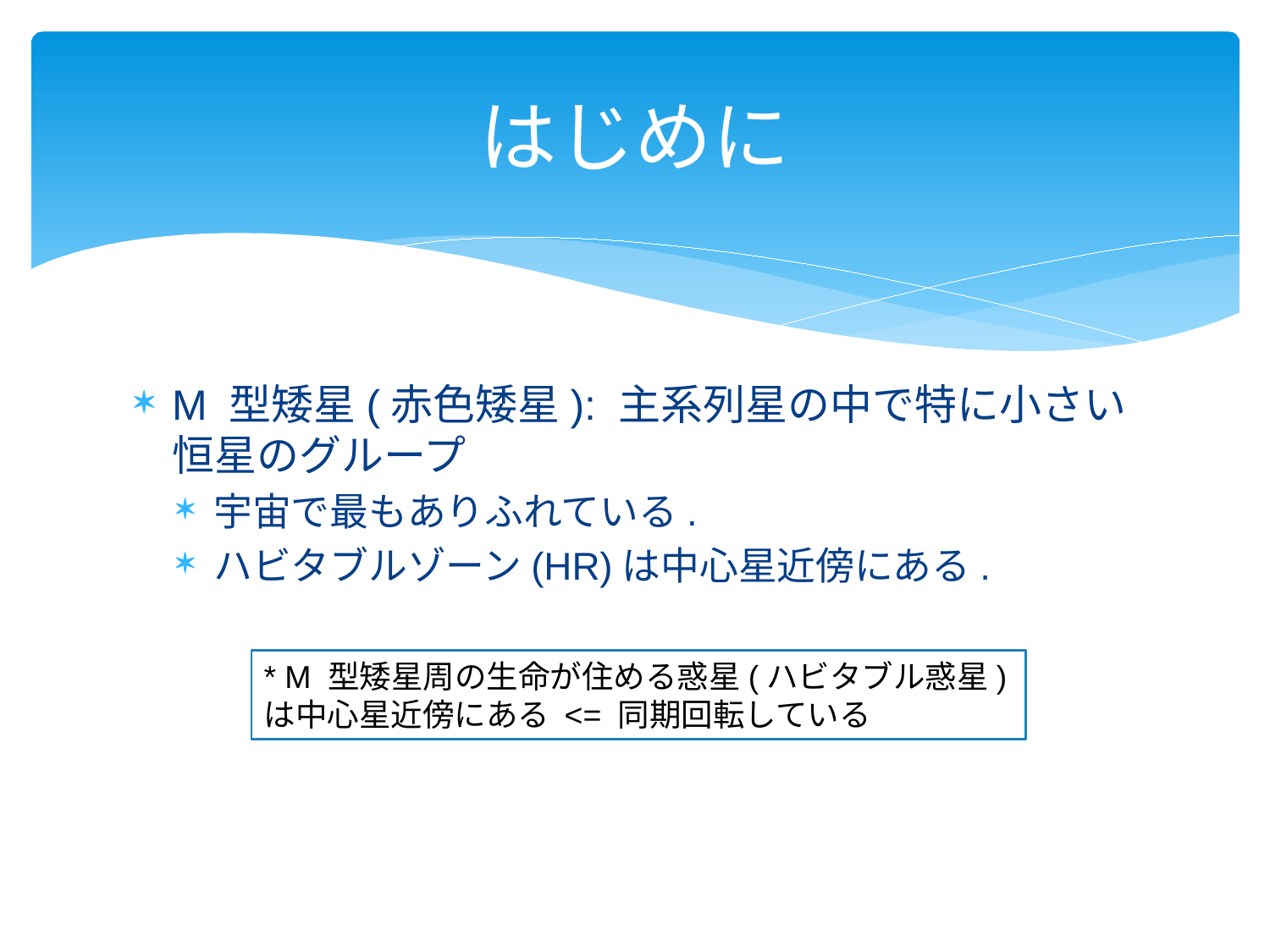

# はじめに
M 型矮星(赤色矮星): 主系列星の中で特に小さい恒星のグループ
宇宙で最もありふれている.
ハビタブルゾーン(HR)は中心星近傍にある.

* M 型矮星周の生命が住める惑星(ハビタブル惑星)は中心星近傍にある <= 同期回転している